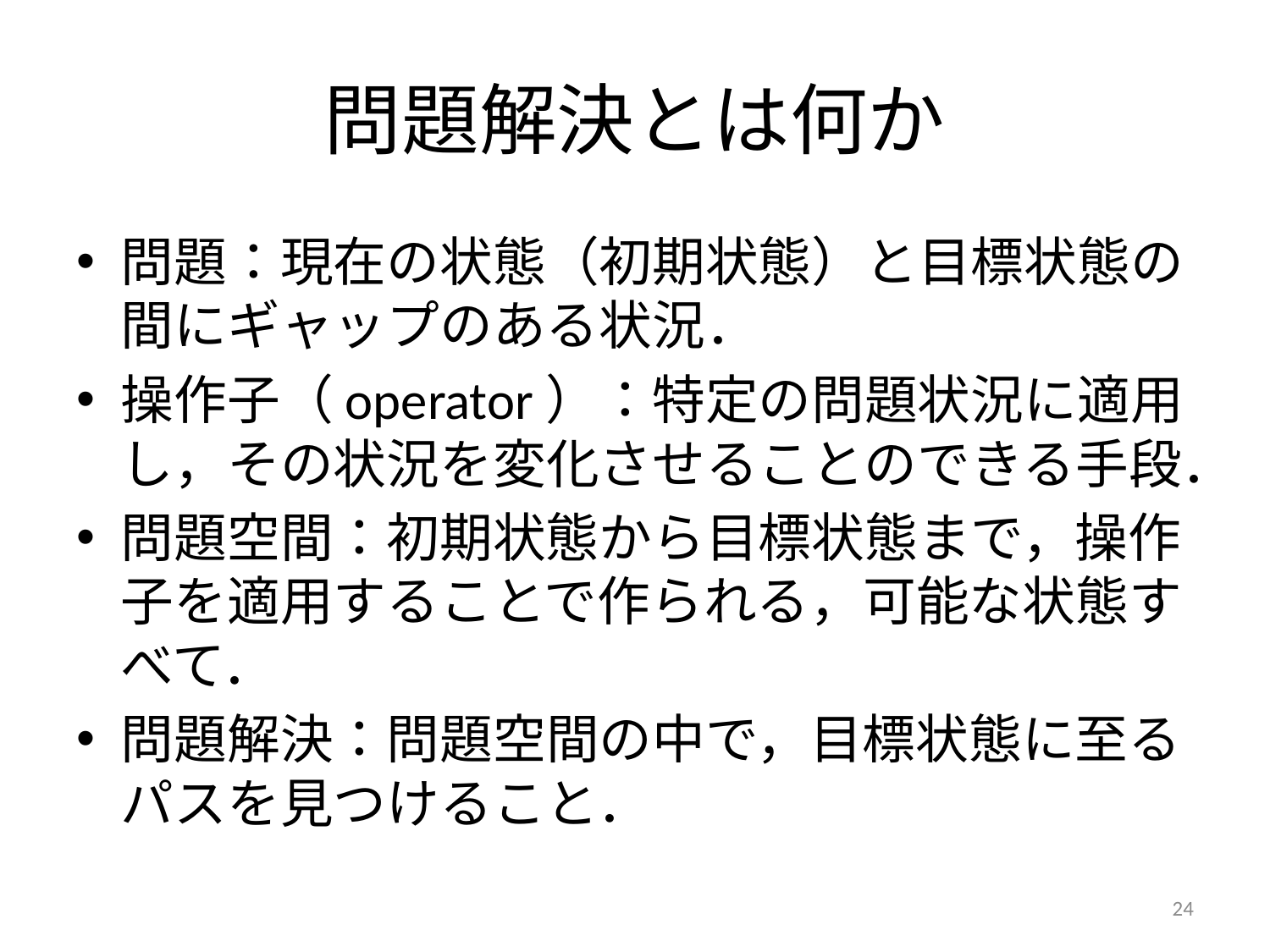

# 問題解決とは何か
問題：現在の状態（初期状態）と目標状態の間にギャップのある状況．
操作子（operator）：特定の問題状況に適用し，その状況を変化させることのできる手段．
問題空間：初期状態から目標状態まで，操作子を適用することで作られる，可能な状態すべて．
問題解決：問題空間の中で，目標状態に至るパスを見つけること．
24